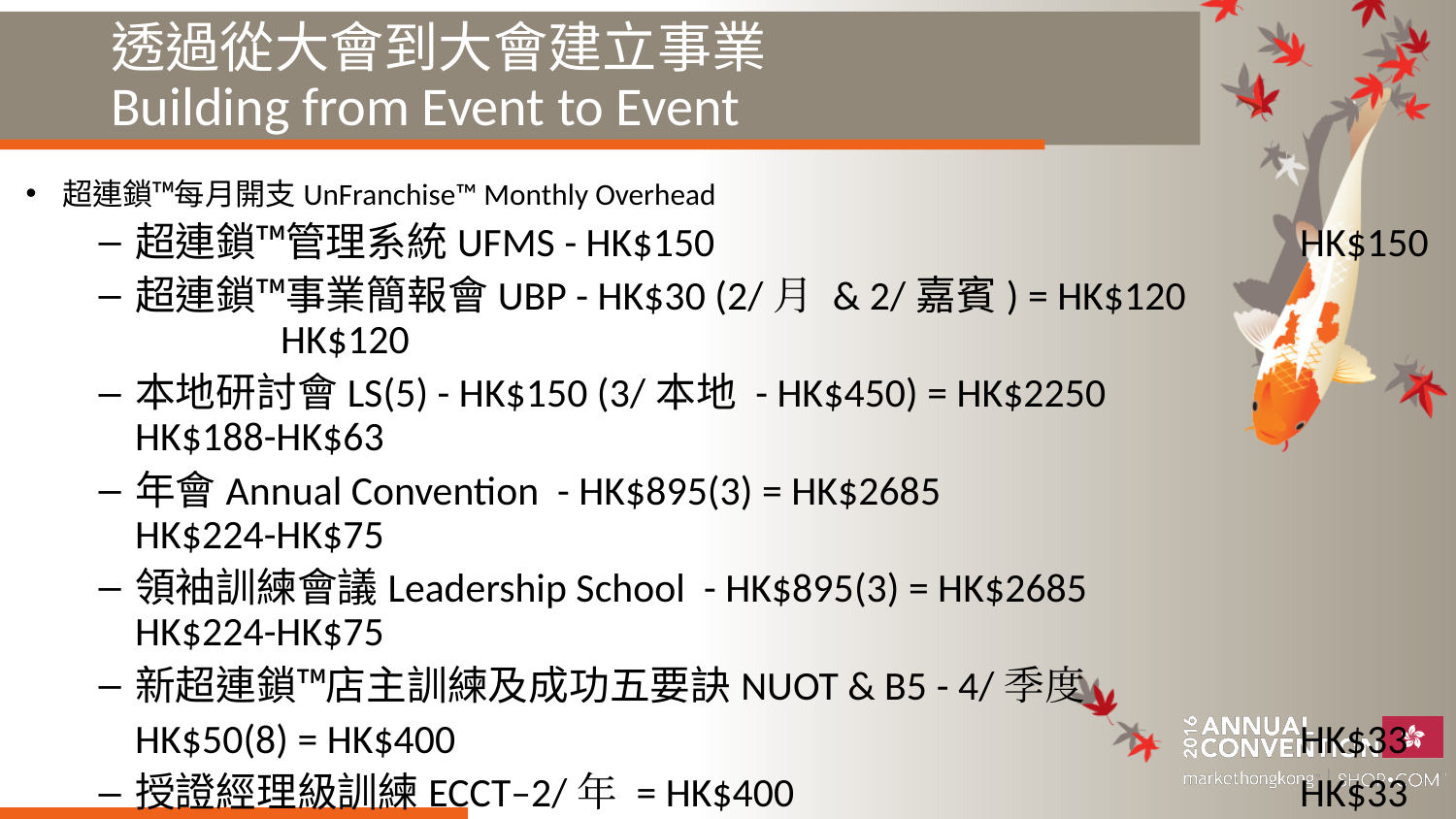

# 透過從大會到大會建立事業 Building from Event to Event

超連鎖™每月開支UnFranchise™ Monthly Overhead
超連鎖™管理系統UFMS - HK$150					HK$150
超連鎖™事業簡報會UBP - HK$30 (2/月 & 2/嘉賓) = HK$120		HK$120
本地研討會LS(5) - HK$150 (3/本地 - HK$450) = HK$2250		HK$188-HK$63
年會Annual Convention  - HK$895(3) = HK$2685			HK$224-HK$75
領袖訓練會議Leadership School  - HK$895(3) = HK$2685		HK$224-HK$75
新超連鎖™店主訓練及成功五要訣NUOT & B5 - 4/季度
HK$50(8) = HK$400	   					HK$33
授證經理級訓練ECCT–2/年 = HK$400		                         	HK$33
自動購貨Transfer Buying –不是開支
總計Total =		         					HK$972-HK$549
銷售產品支付每月開支Move product to cover monthly overhead
每月HK$549 – HK$972，每年賺取HK$835,000 – HK$1,433,600！
HK$549 – HK$972/month to make HK$835,000 – HK$1,433,600 /yr!